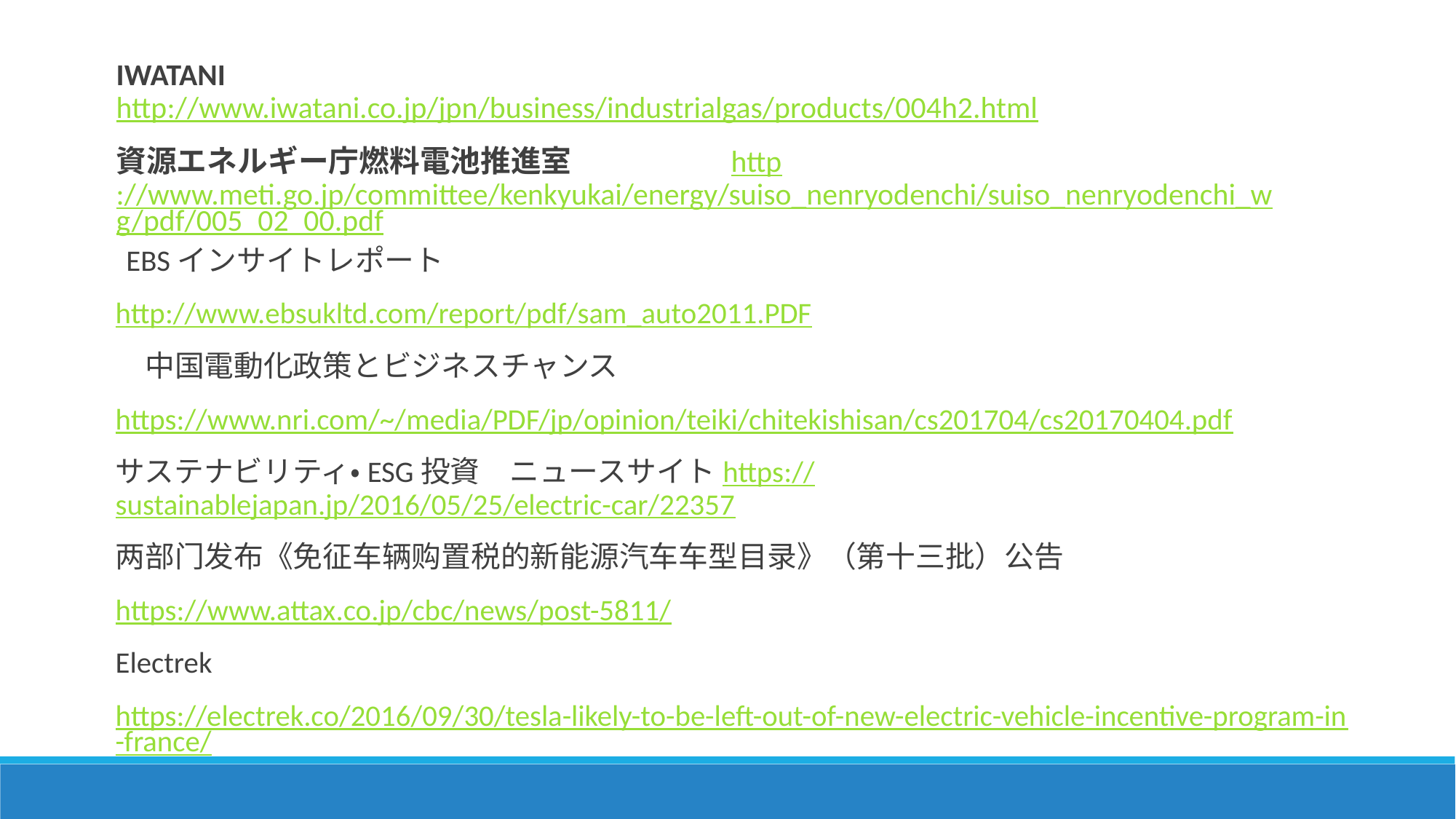

IWATANI
http://www.iwatani.co.jp/jpn/business/industrialgas/products/004h2.html
資源エネルギー庁燃料電池推進室　　　　　http://www.meti.go.jp/committee/kenkyukai/energy/suiso_nenryodenchi/suiso_nenryodenchi_wg/pdf/005_02_00.pdf

EBSインサイトレポート
http://www.ebsukltd.com/report/pdf/sam_auto2011.PDF
　中国電動化政策とビジネスチャンス
https://www.nri.com/~/media/PDF/jp/opinion/teiki/chitekishisan/cs201704/cs20170404.pdf
サステナビリティ・ESG投資　ニュースサイトhttps://sustainablejapan.jp/2016/05/25/electric-car/22357
两部门发布《免征车辆购置税的新能源汽车车型目录》（第十三批）公告
https://www.attax.co.jp/cbc/news/post-5811/
Electrek
https://electrek.co/2016/09/30/tesla-likely-to-be-left-out-of-new-electric-vehicle-incentive-program-in-france/